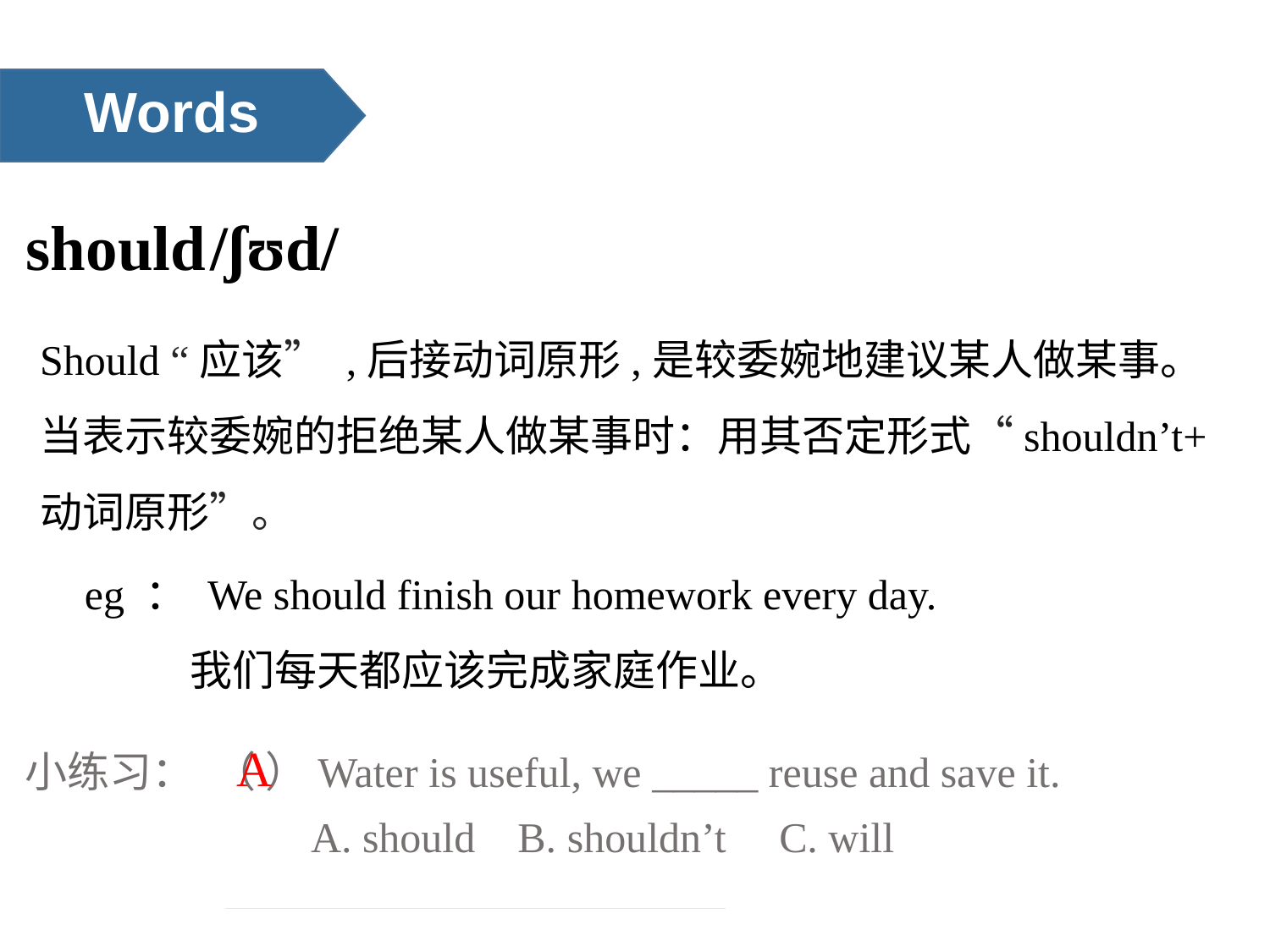

Words
should
/ʃʊd/
Should “应该” ,后接动词原形,是较委婉地建议某人做某事。
当表示较委婉的拒绝某人做某事时：用其否定形式“shouldn’t+ 动词原形”。
eg ： We should finish our homework every day.
          我们每天都应该完成家庭作业。
小练习：  （ ）Water is useful, we _____ reuse and save it.
                           A. should    B. shouldn’t     C. will
 A